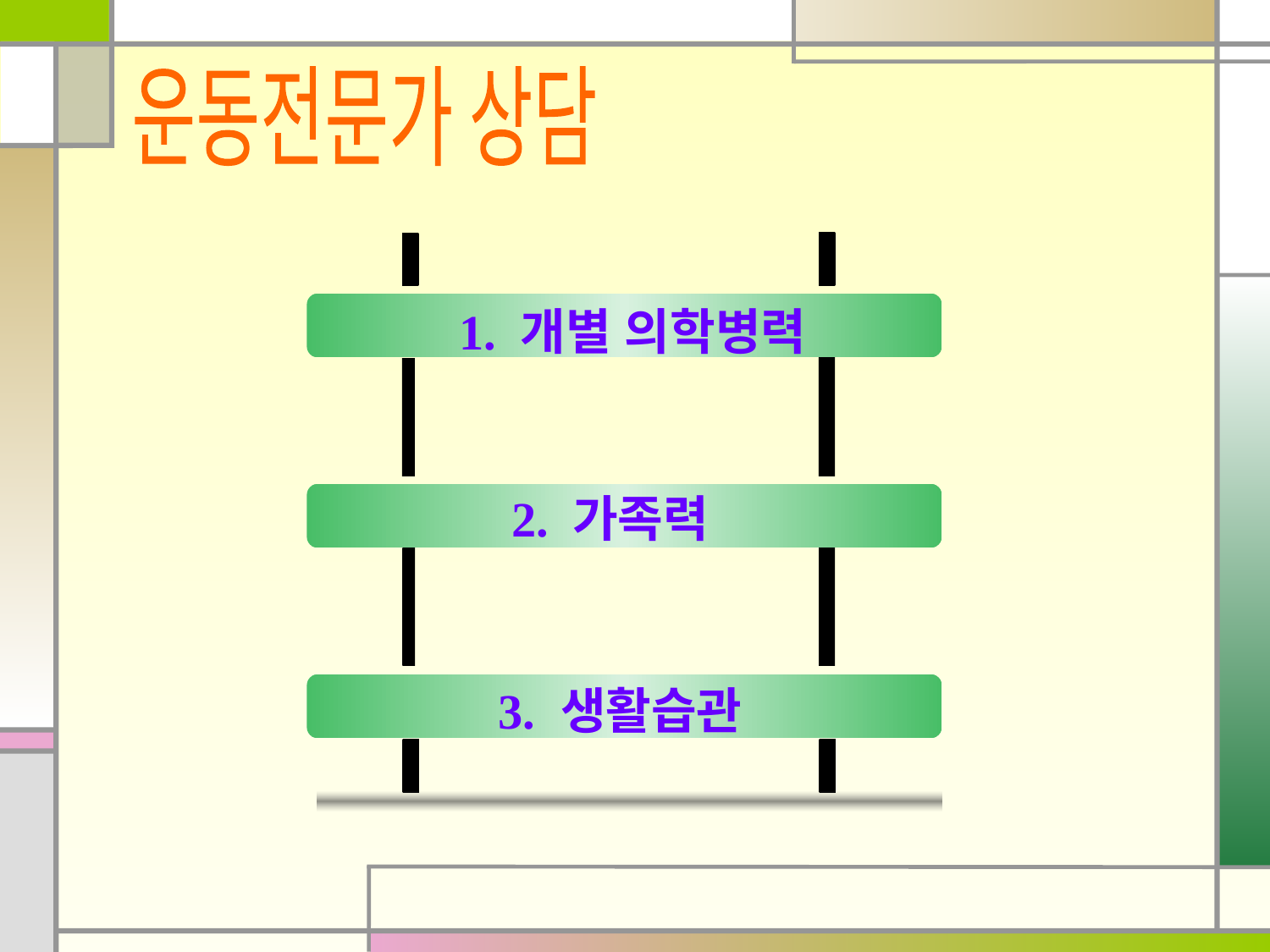

운동전문가 상담

1. 개별 의학병력
2. 가족력

3. 생활습관